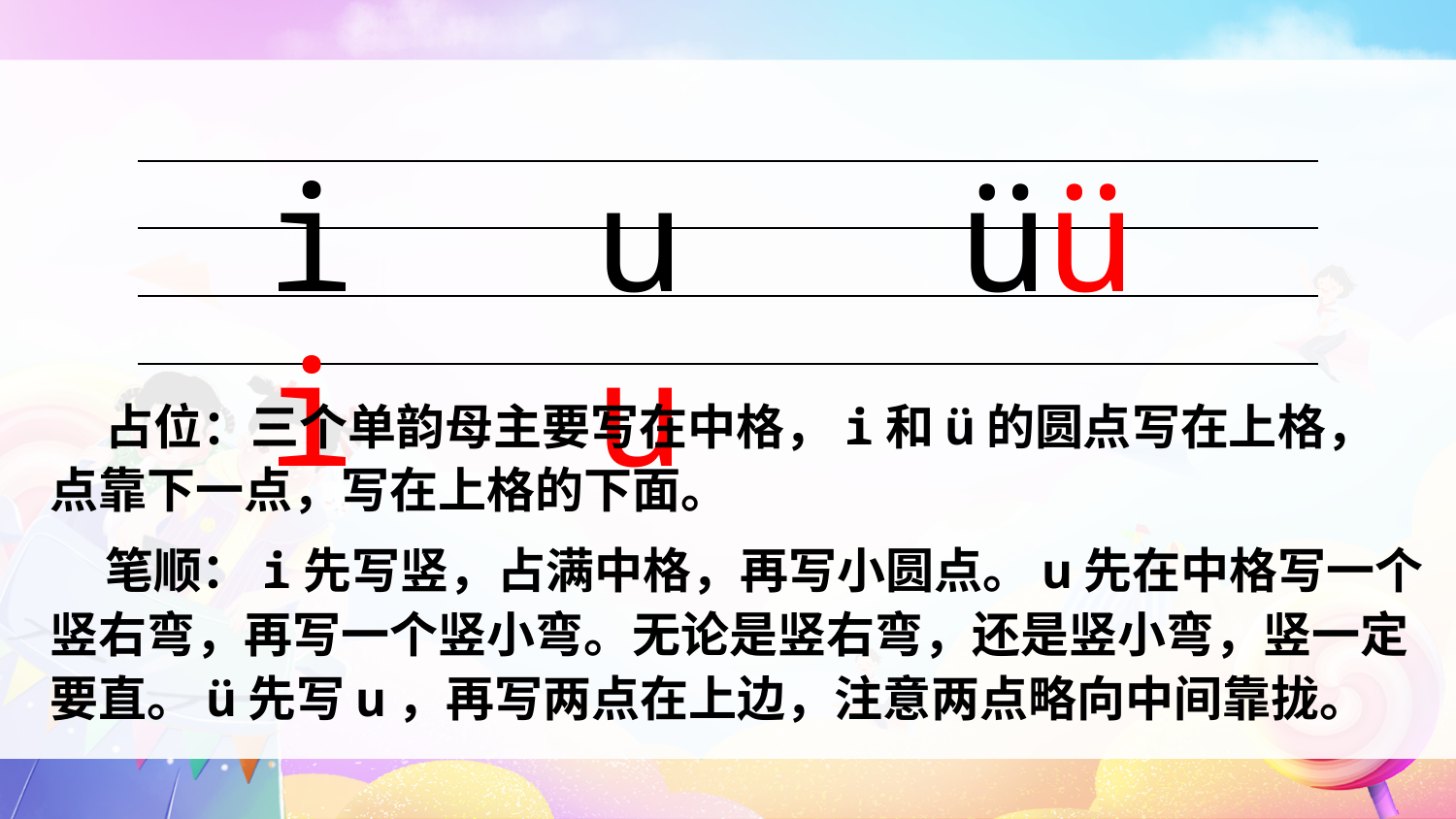

i i
u u
üü
|  |
| --- |
|  |
|  |
    占位：三个单韵母主要写在中格，i和ü的圆点写在上格，点靠下一点，写在上格的下面。
    笔顺：i先写竖，占满中格，再写小圆点。u先在中格写一个竖右弯，再写一个竖小弯。无论是竖右弯，还是竖小弯，竖一定要直。ü先写u，再写两点在上边，注意两点略向中间靠拢。